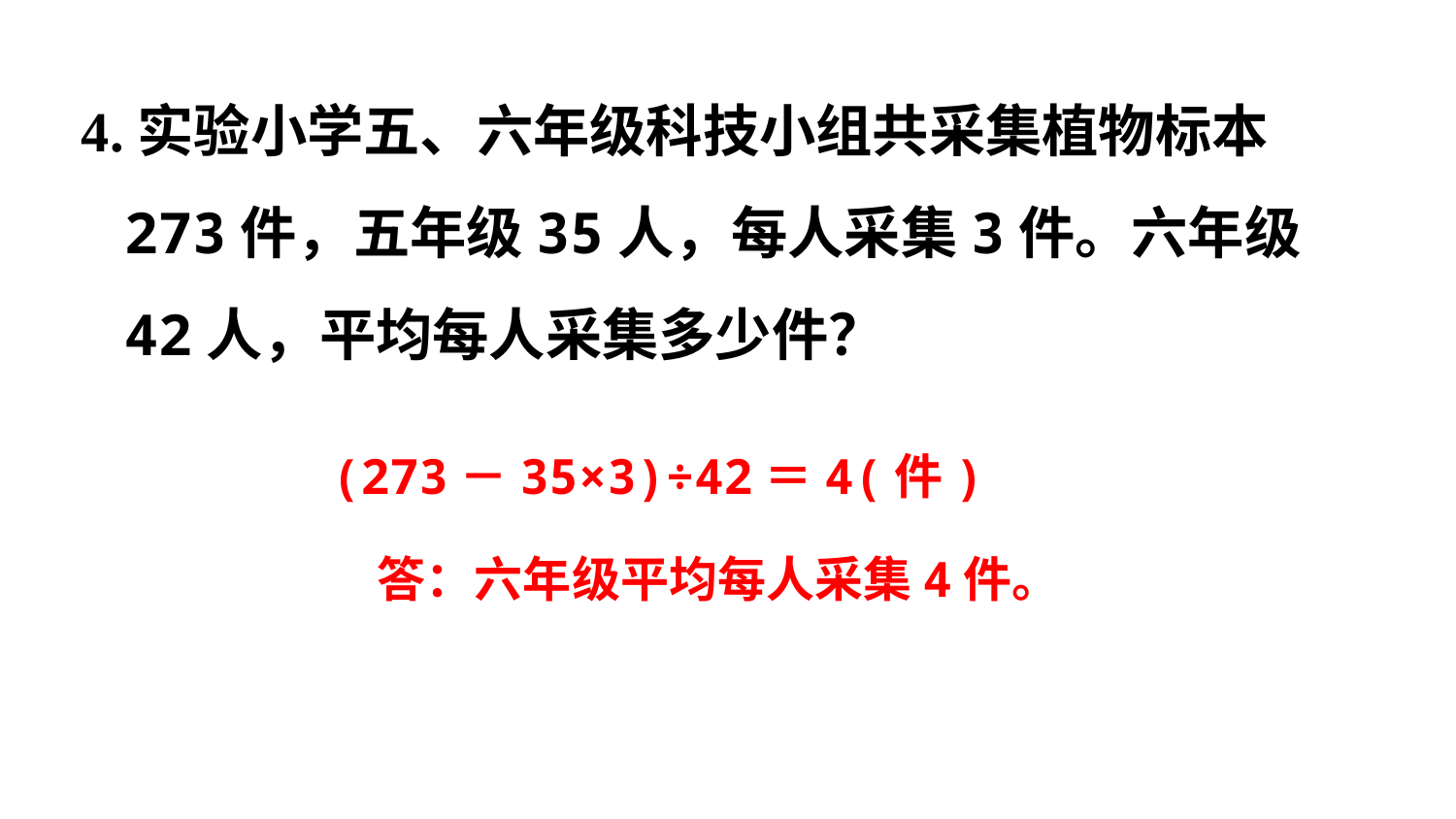

4.实验小学五、六年级科技小组共采集植物标本273件，五年级35人，每人采集3件。六年级42人，平均每人采集多少件？
(273－35×3)÷42＝4(件)
答：六年级平均每人采集4件。